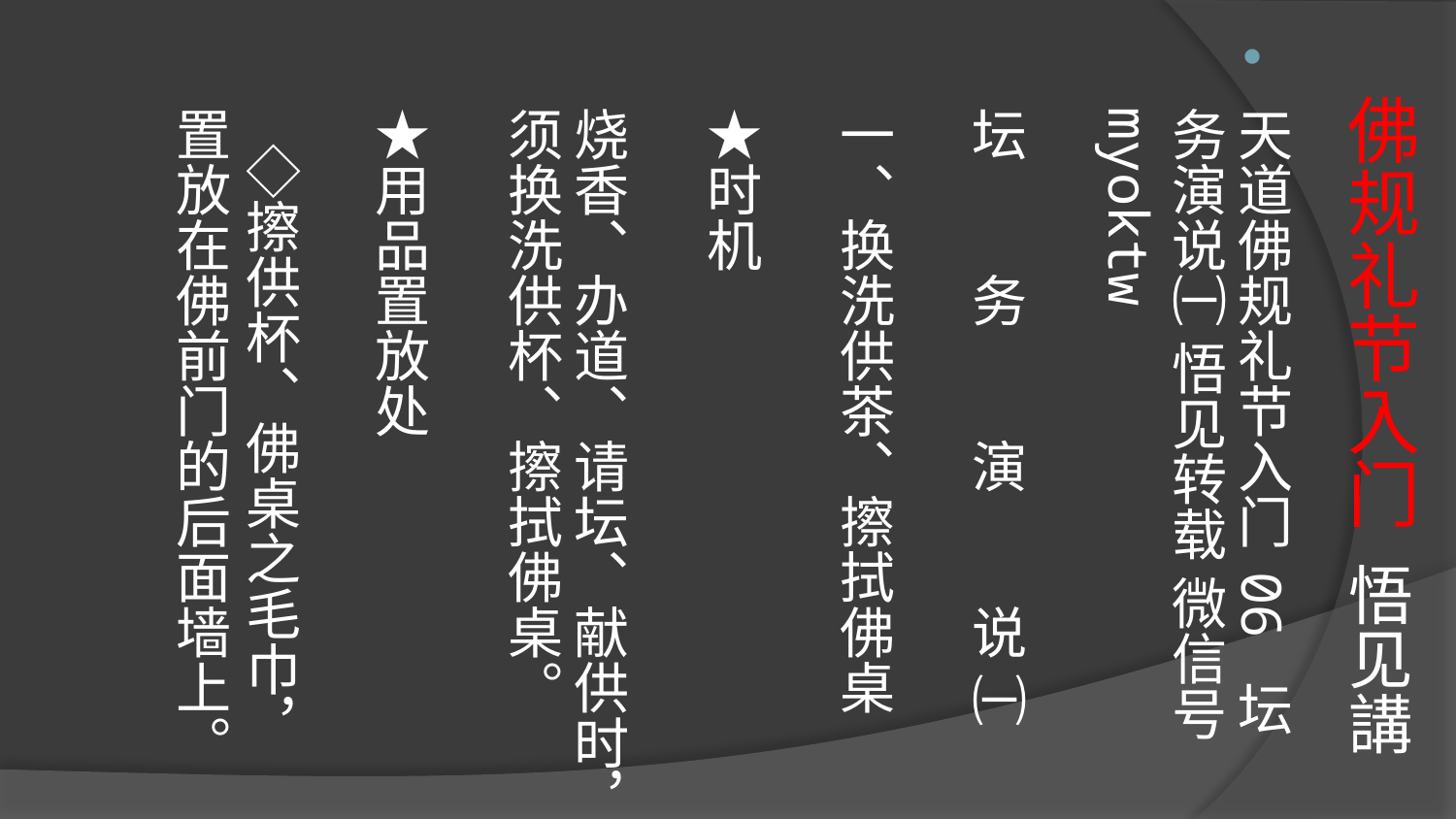

# 佛规礼节入门  悟见講
天道佛规礼节入门 06 坛务演说㈠ 悟见转载 微信号 myoktw
坛　　务　　演　　说 ㈠
一、换洗供茶、擦拭佛桌
★时机
烧香、办道、请坛、献供时，须换洗供杯、擦拭佛桌。
★用品置放处
   ◇擦供杯、佛桌之毛巾，置放在佛前门的后面墙上。